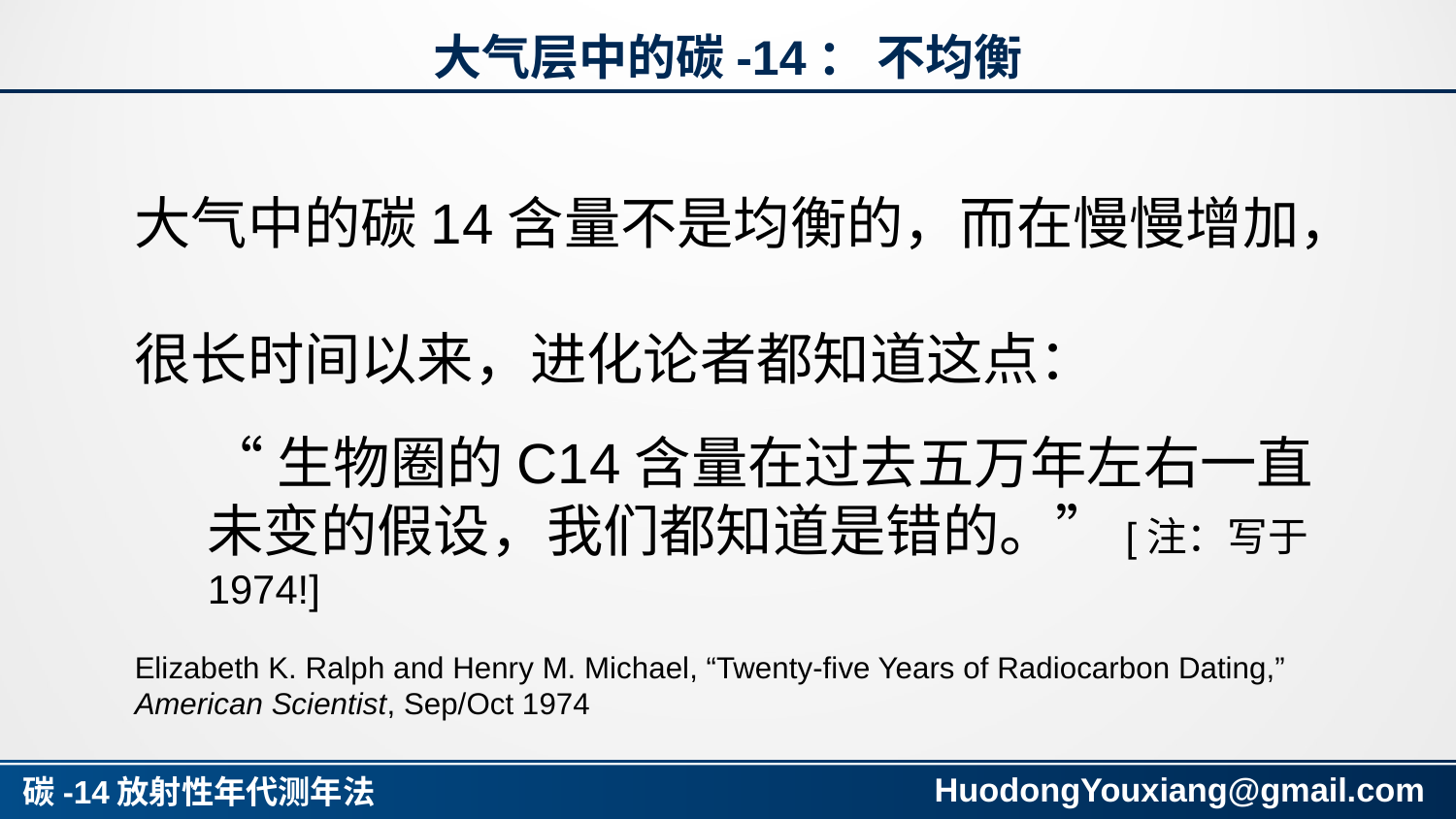

# 大气层中的碳-14： 不均衡
大气中的碳14含量不是均衡的，而在慢慢增加，

很长时间以来，进化论者都知道这点：
“生物圈的C14含量在过去五万年左右一直未变的假设，我们都知道是错的。”[注：写于1974!]

Elizabeth K. Ralph and Henry M. Michael, “Twenty-five Years of Radiocarbon Dating,” American Scientist, Sep/Oct 1974